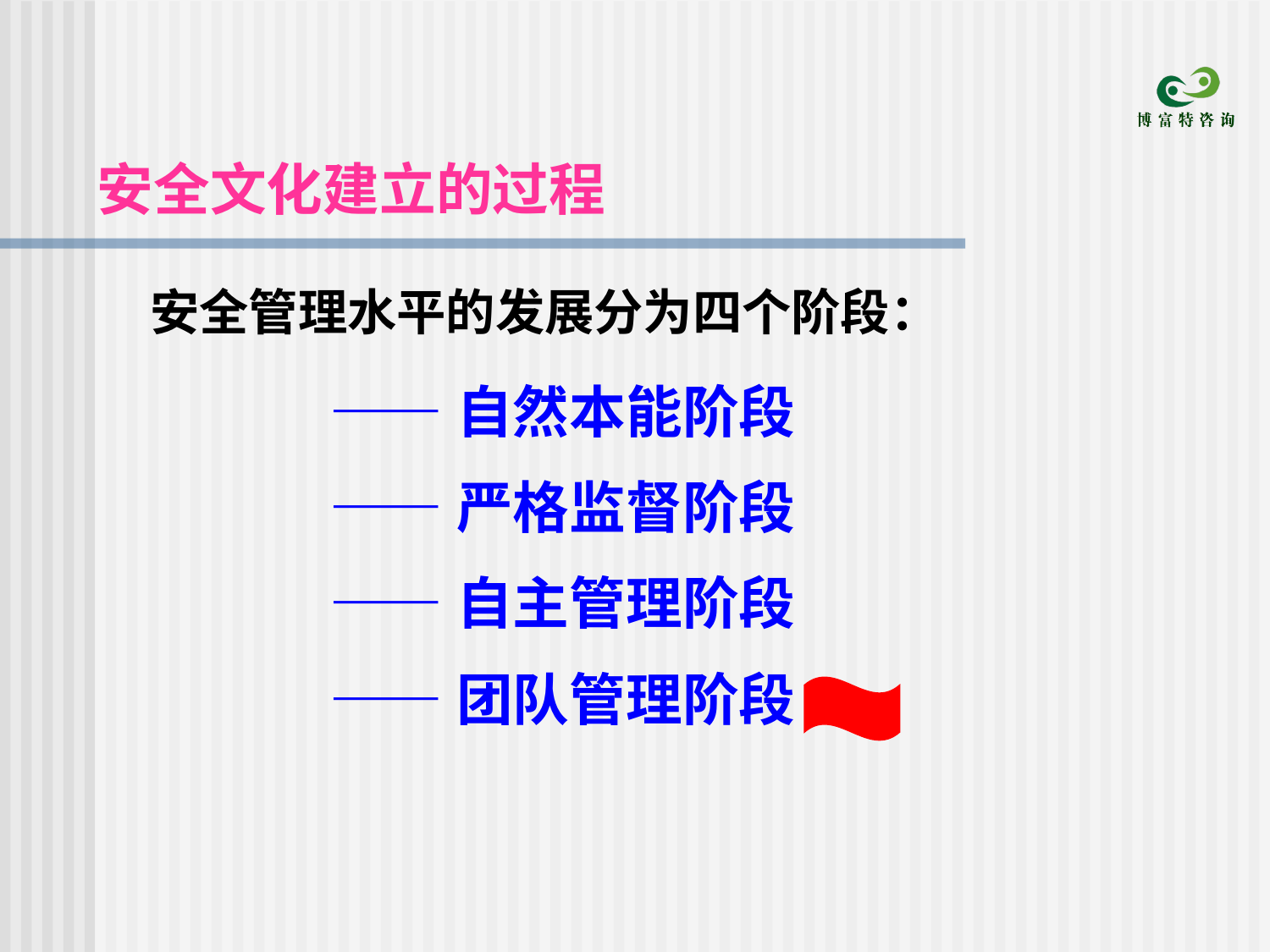

安全文化建立的过程
安全管理水平的发展分为四个阶段：
——自然本能阶段
——严格监督阶段
——自主管理阶段
——团队管理阶段